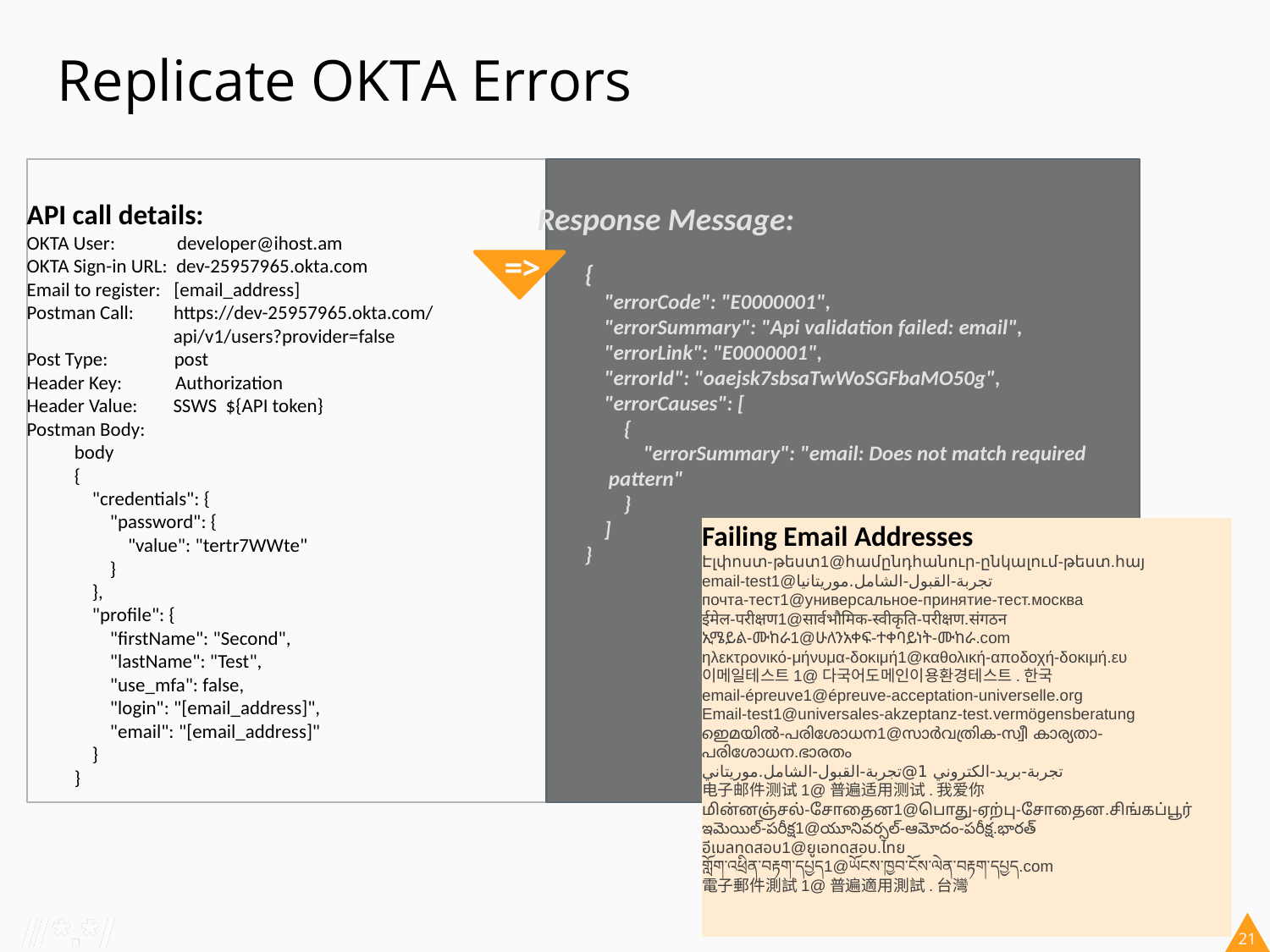

# Replicate OKTA Errors

API call details:
OKTA User:              developer@ihost.am
OKTA Sign-in URL:  dev-25957965.okta.com
Email to register:   [email_address]
Postman Call:         https://dev-25957965.okta.com/
                                 api/v1/users?provider=false
Post Type:               post
Header Key:            Authorization
Header Value:        SSWS  ${API token}
Postman Body:
body
{
    "credentials": {
        "password": {
            "value": "tertr7WWte"
        }
    },
    "profile": {
        "firstName": "Second",
        "lastName": "Test",
        "use_mfa": false,
        "login": "[email_address]",
        "email": "[email_address]"
    }
}

Response Message:
{
    "errorCode": "E0000001",
    "errorSummary": "Api validation failed: email",
    "errorLink": "E0000001",
    "errorId": "oaejsk7sbsaTwWoSGFbaMO50g",
    "errorCauses": [
        {
            "errorSummary": "email: Does not match required pattern"
        }
    ]
}
=>

Failing Email Addresses
Էլփոստ-թեստ1@համընդհանուր-ընկալում-թեստ.հայ
email-test1@تجربة-القبول-الشامل.موريتانيا
почта-тест1@универсальное-принятие-тест.москва
ईमेल-परीक्षण1@सार्वभौमिक-स्वीकृति-परीक्षण.संगठन
ኢሜይል-ሙከራ1@ሁለንአቀፍ-ተቀባይነት-ሙከራ.com
ηλεκτρονικό-μήνυμα-δοκιμή1@καθολική-αποδοχή-δοκιμή.ευ
이메일테스트1@다국어도메인이용환경테스트.한국
email-épreuve1@épreuve-acceptation-universelle.org
Email-test1@universales-akzeptanz-test.vermögensberatung
ഇെമയിൽ-പരിശോധന1@സാർവത്രിക-സ്വീ കാര്യതാ-പരിശോധന.ഭാരതം
تجربة-بريد-الكتروني 1@تجربة-القبول-الشامل.موريتاني
电⼦邮件测试1@普遍适⽤测试.我爱你
மின்னஞ்சல்-சோதைன1@பொது-ஏற்பு-சோதைன.சிங்கப்பூர்
ఇమెయిల్-పరీక్ష1@యూనివర్సల్-ఆమోదం-పరీక్ష.భారత్
อีเมลทดสอบ1@ยูเอทดสอบ.ไทย
གློག་འཕྲིན་བརྟག་དཔྱད1@ཡོངས་ཁྱབ་ངོས་ལེན་བརྟག་དཔྱད.com
電⼦郵件測試1@普遍適⽤測試.台灣